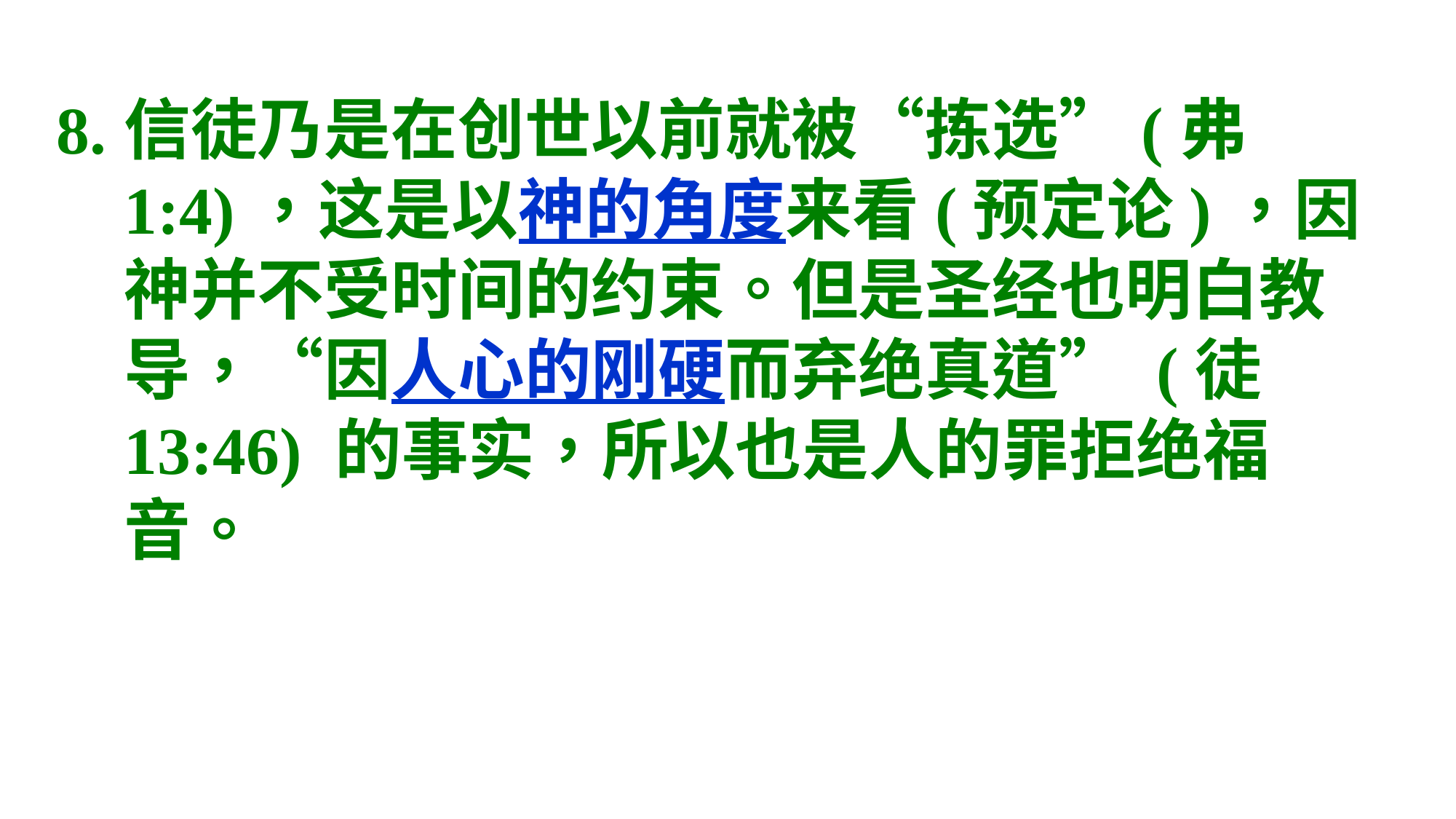

8.	信徒乃是在创世以前就被“拣选”(弗1:4)，这是以神的角度来看(预定论)，因神并不受时间的约束。但是圣经也明白教导，“因人心的刚硬而弃绝真道” (徒13:46) 的事实，所以也是人的罪拒绝福音。